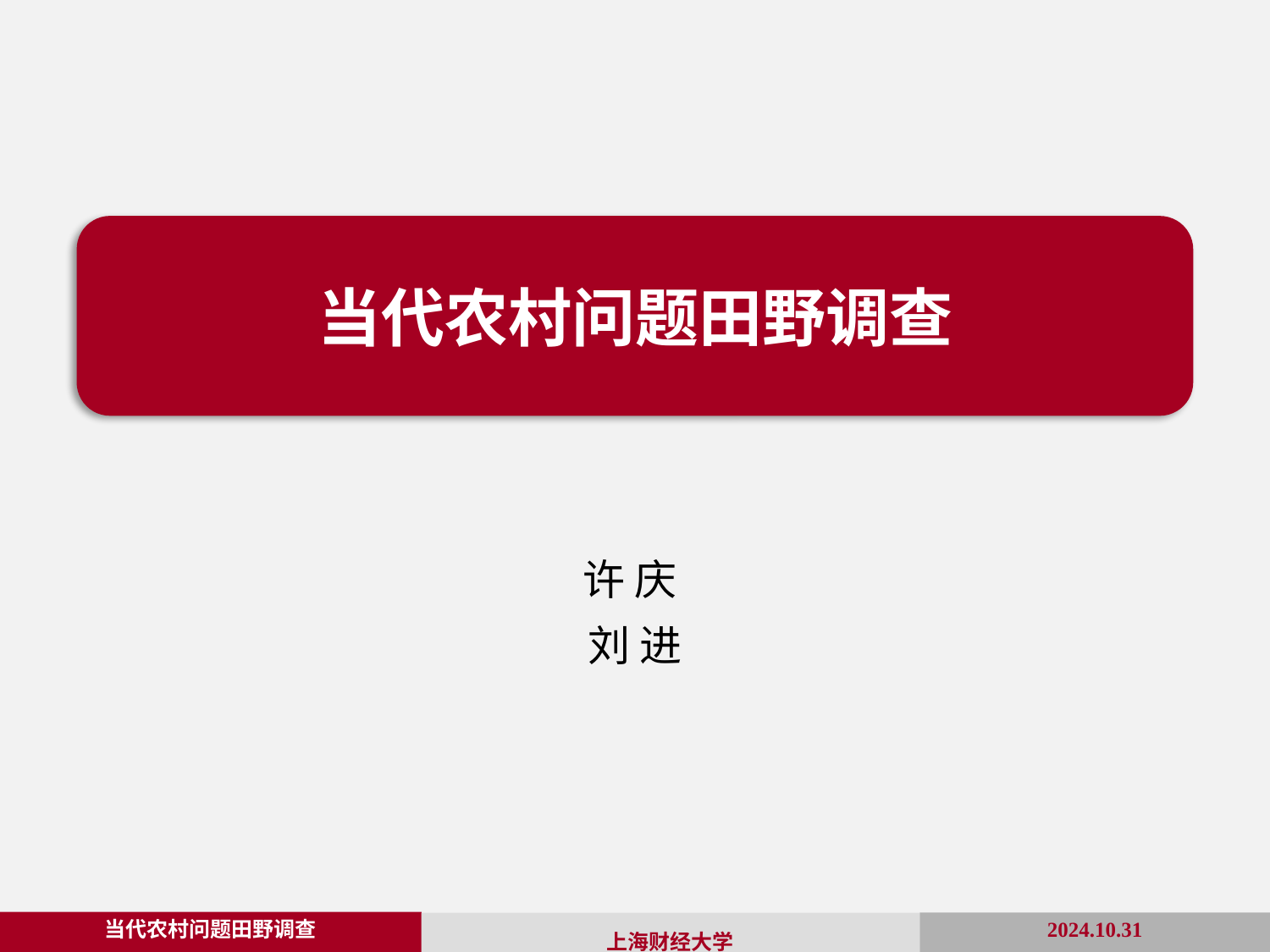

当代农村问题田野调查

许 庆
刘 进
当代农村问题田野调查
2024.10.31

上海财经大学